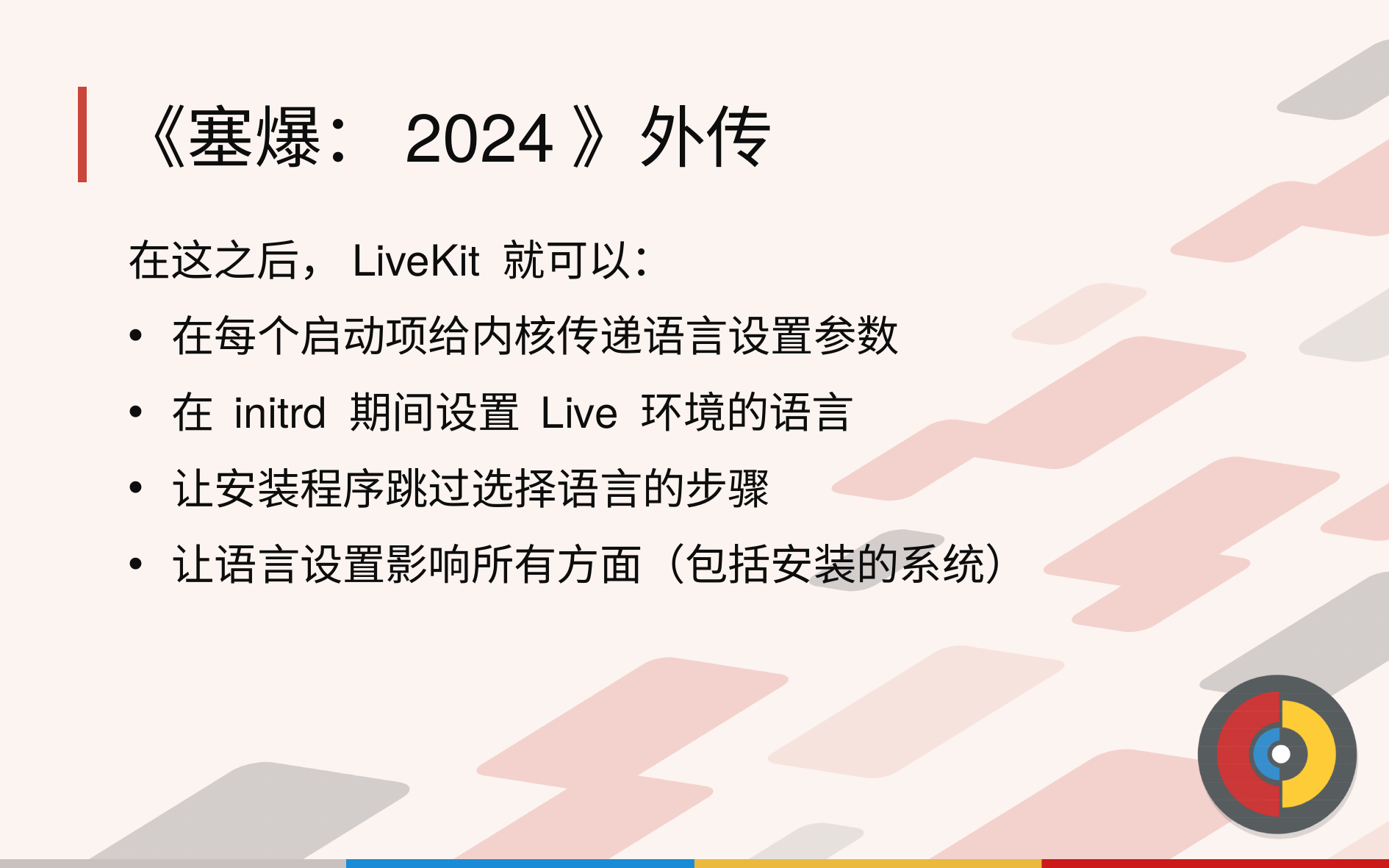

# 《塞爆：2024》外传
在这之后，LiveKit 就可以：
在每个启动项给内核传递语言设置参数
在 initrd 期间设置 Live 环境的语言
让安装程序跳过选择语言的步骤
让语言设置影响所有方面（包括安装的系统）